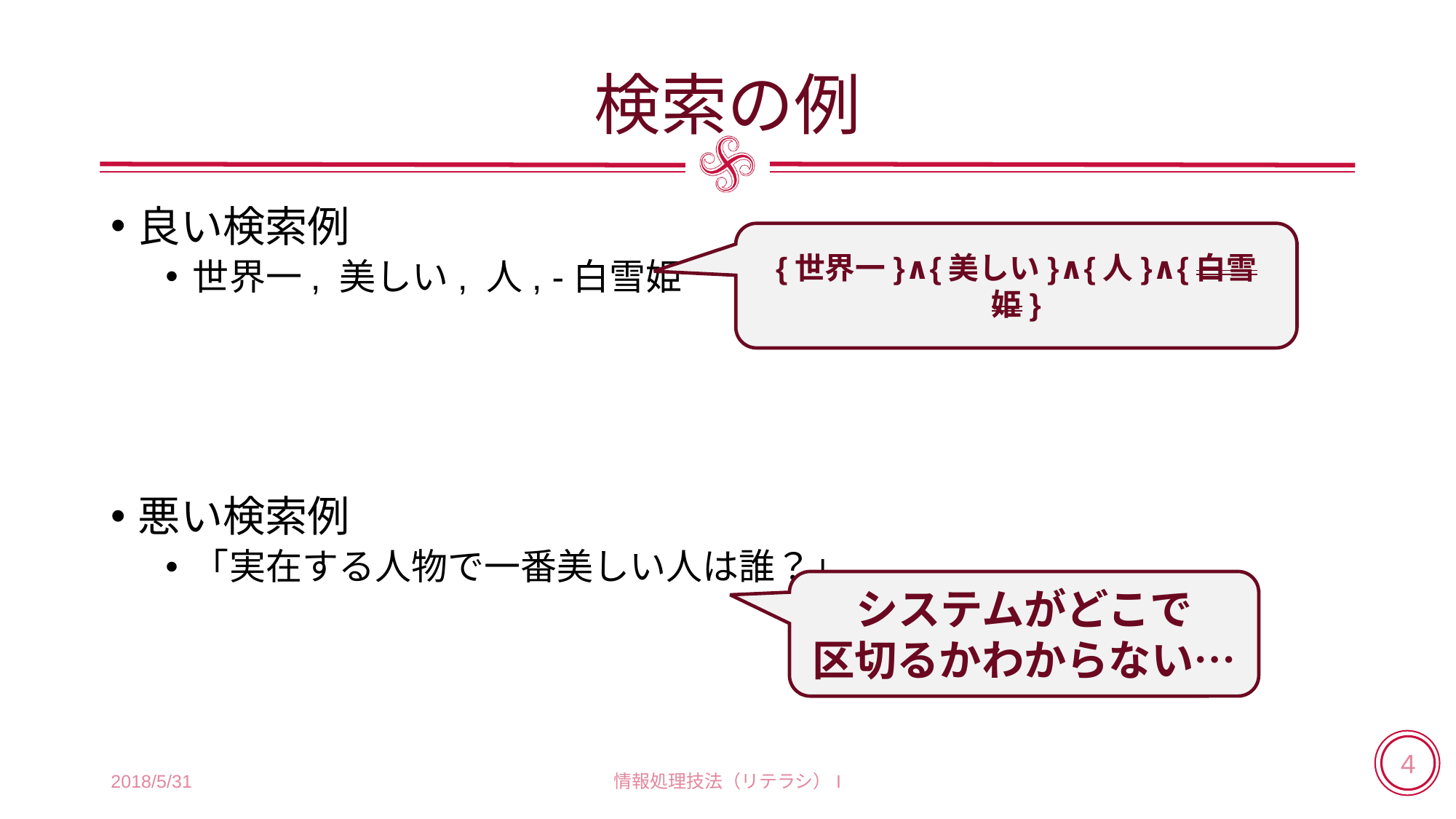

# 検索の例
良い検索例
世界一, 美しい, 人, -白雪姫

悪い検索例
「実在する人物で一番美しい人は誰？」
{世界一}∧{美しい}∧{人}∧{白雪姫}
システムがどこで
区切るかわからない…
2018/5/31
情報処理技法（リテラシ）I